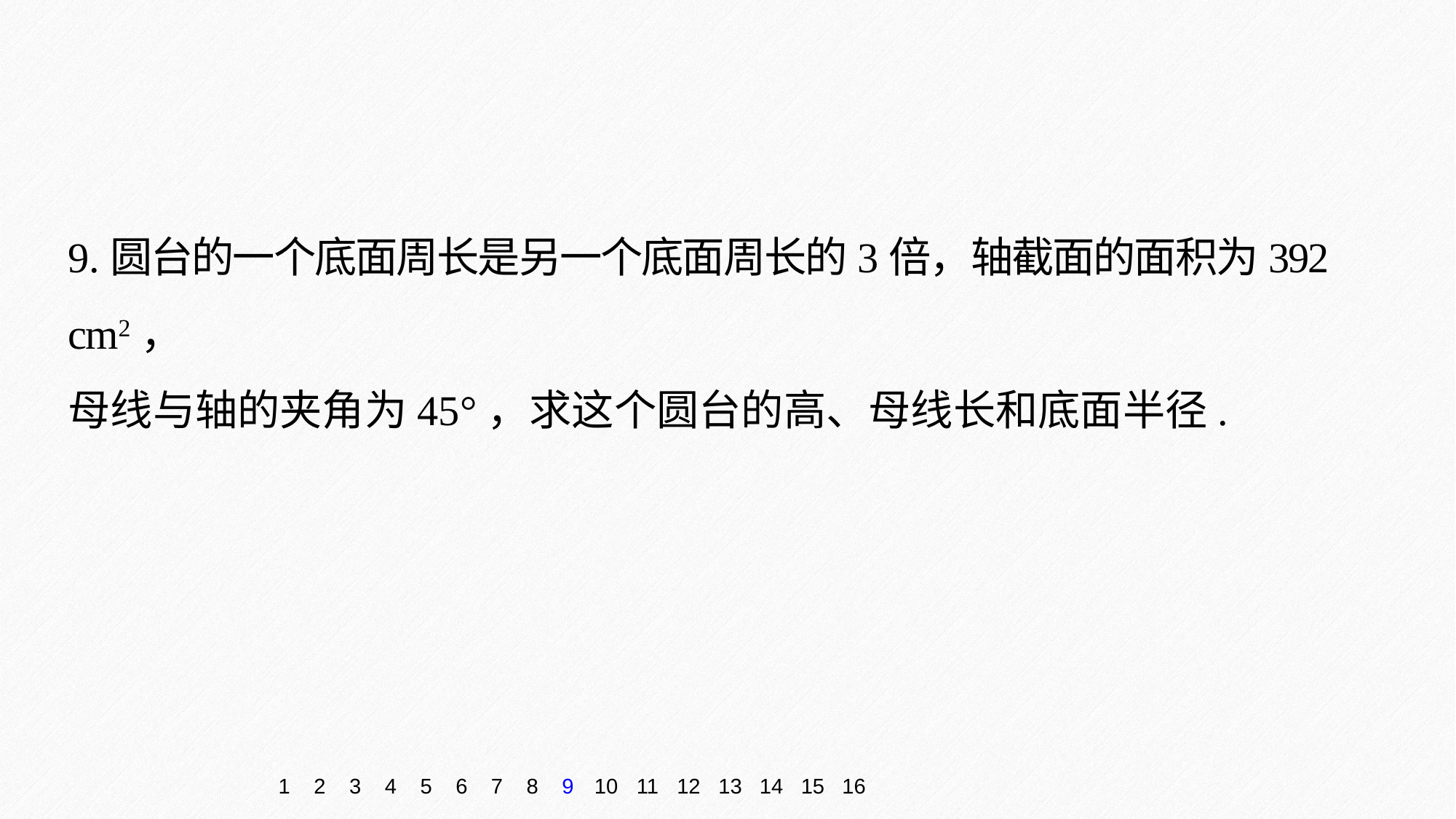

9.圆台的一个底面周长是另一个底面周长的3倍，轴截面的面积为392 cm2，
母线与轴的夹角为45°，求这个圆台的高、母线长和底面半径.
1
2
3
4
5
6
7
8
9
10
11
12
13
14
15
16